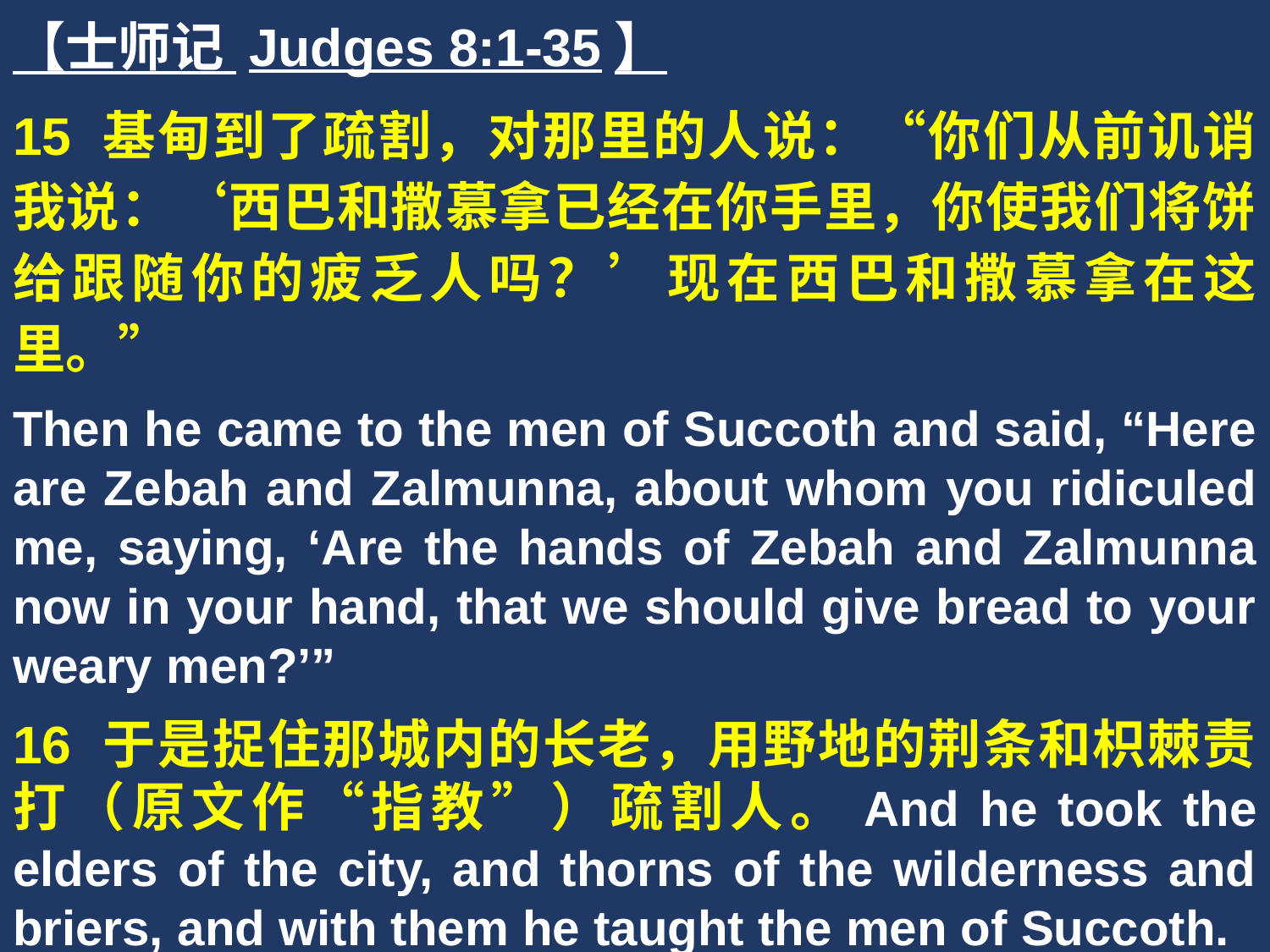

【士师记 Judges 8:1-35】
15 基甸到了疏割，对那里的人说：“你们从前讥诮我说：‘西巴和撒慕拿已经在你手里，你使我们将饼给跟随你的疲乏人吗？’现在西巴和撒慕拿在这里。”
Then he came to the men of Succoth and said, “Here are Zebah and Zalmunna, about whom you ridiculed me, saying, ‘Are the hands of Zebah and Zalmunna now in your hand, that we should give bread to your weary men?’”
16 于是捉住那城内的长老，用野地的荆条和枳棘责打（原文作“指教”）疏割人。And he took the elders of the city, and thorns of the wilderness and briers, and with them he taught the men of Succoth.